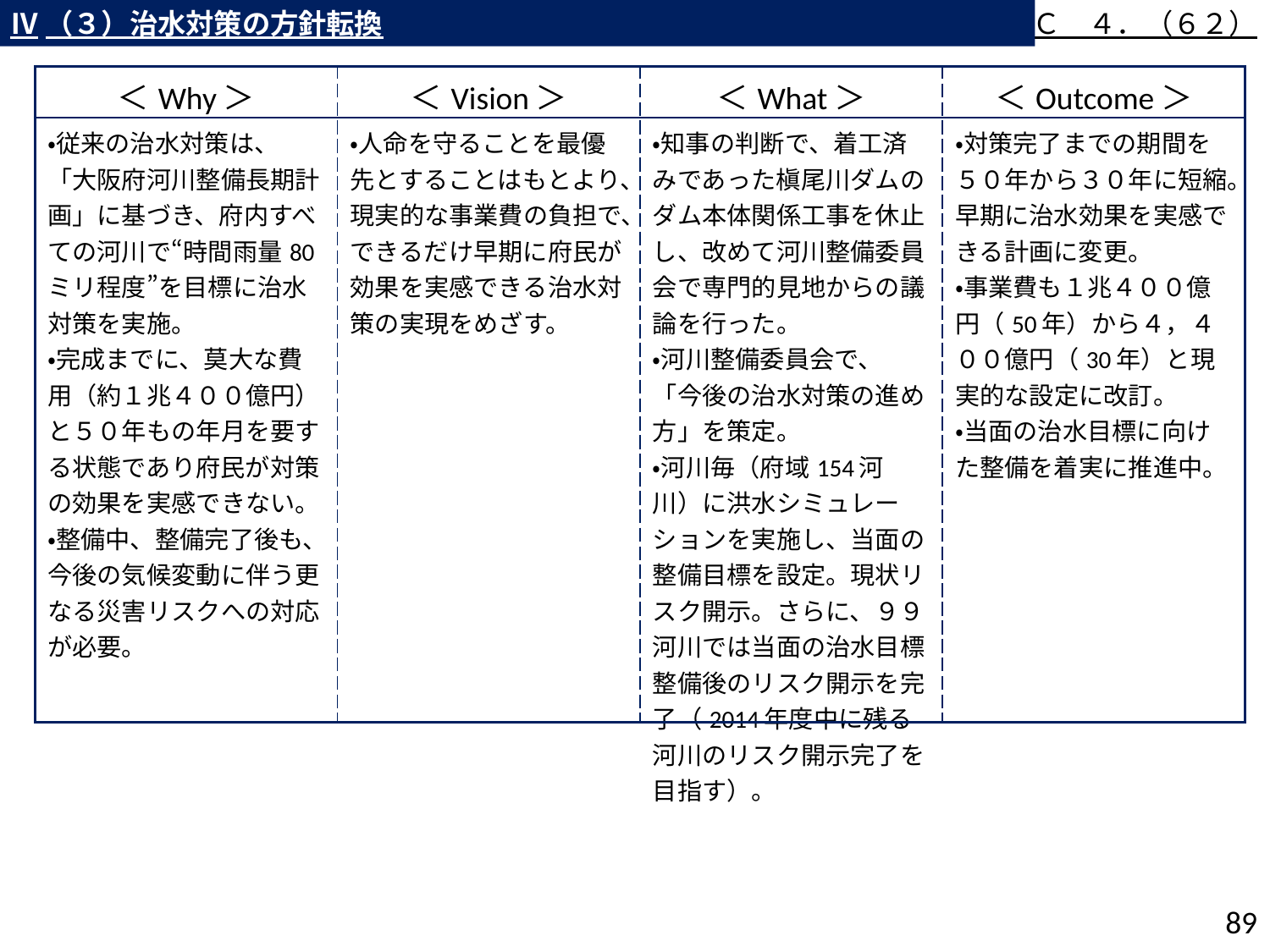

Ⅳ（３）治水対策の方針転換
Ｃ　４．（６２）
| ＜Why＞ | ＜Vision＞ | ＜What＞ | ＜Outcome＞ |
| --- | --- | --- | --- |
| ・従来の治水対策は、「大阪府河川整備長期計画」に基づき、府内すべての河川で“時間雨量80ミリ程度”を目標に治水対策を実施。 ・完成までに、莫大な費用（約１兆４００億円）と５０年もの年月を要する状態であり府民が対策の効果を実感できない。 ・整備中、整備完了後も、今後の気候変動に伴う更なる災害リスクへの対応が必要。 | ・人命を守ることを最優先とすることはもとより、現実的な事業費の負担で、できるだけ早期に府民が効果を実感できる治水対策の実現をめざす。 | ・知事の判断で、着工済みであった槇尾川ダムのダム本体関係工事を休止し、改めて河川整備委員会で専門的見地からの議論を行った。 ・河川整備委員会で、「今後の治水対策の進め方」を策定。 ・河川毎（府域154河川）に洪水シミュレーションを実施し、当面の整備目標を設定。現状リスク開示。さらに、９９河川では当面の治水目標整備後のリスク開示を完了（2014年度中に残る河川のリスク開示完了を目指す）。 | ・対策完了までの期間を ５０年から３０年に短縮。早期に治水効果を実感できる計画に変更。 ・事業費も１兆４００億円（50年）から４，４００億円（30年）と現実的な設定に改訂。 ・当面の治水目標に向けた整備を着実に推進中。 |
89